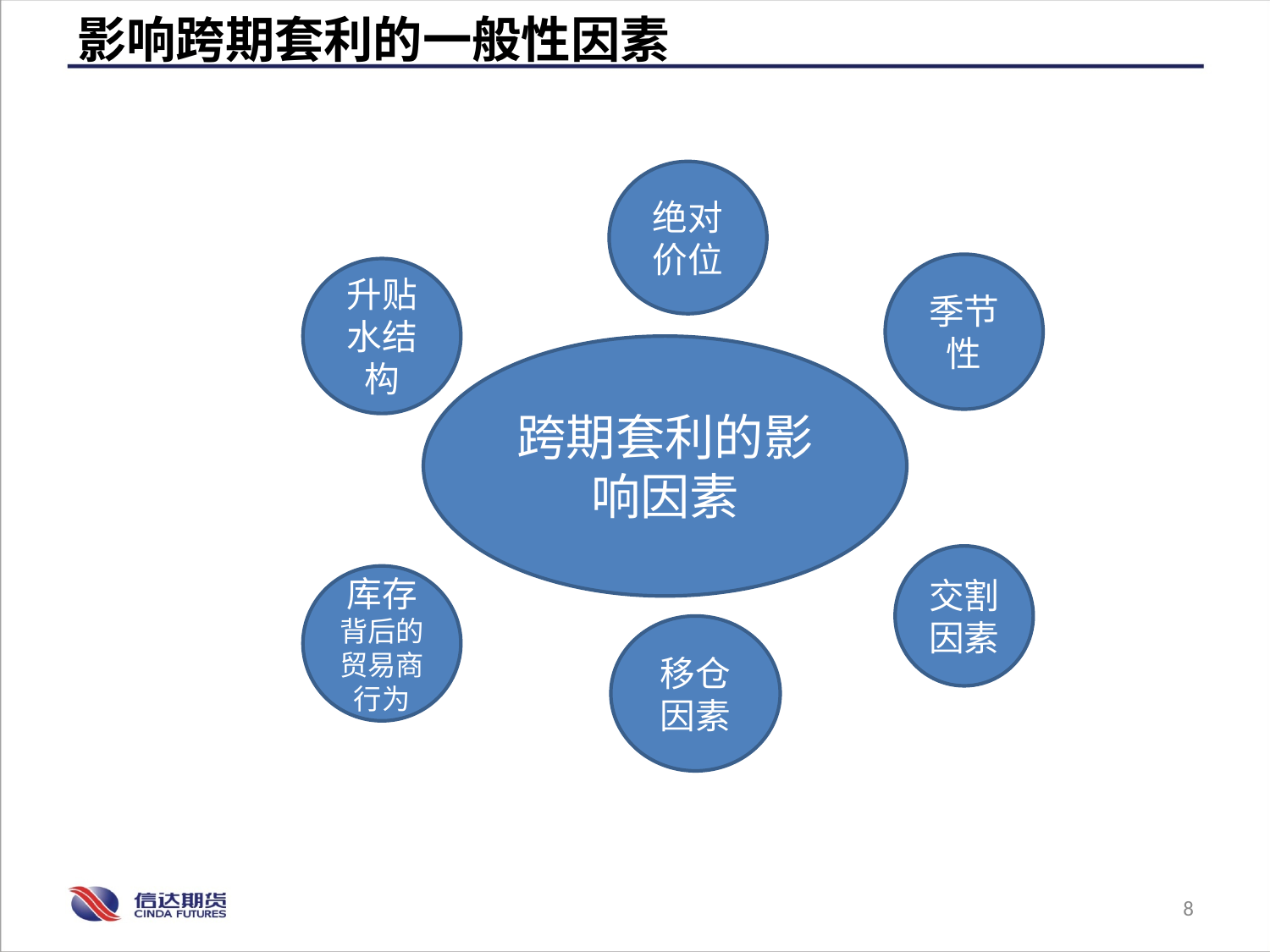

影响跨期套利的一般性因素
绝对价位
季节性
升贴水结构
跨期套利的影响因素
交割因素
库存
背后的贸易商行为
移仓因素
8